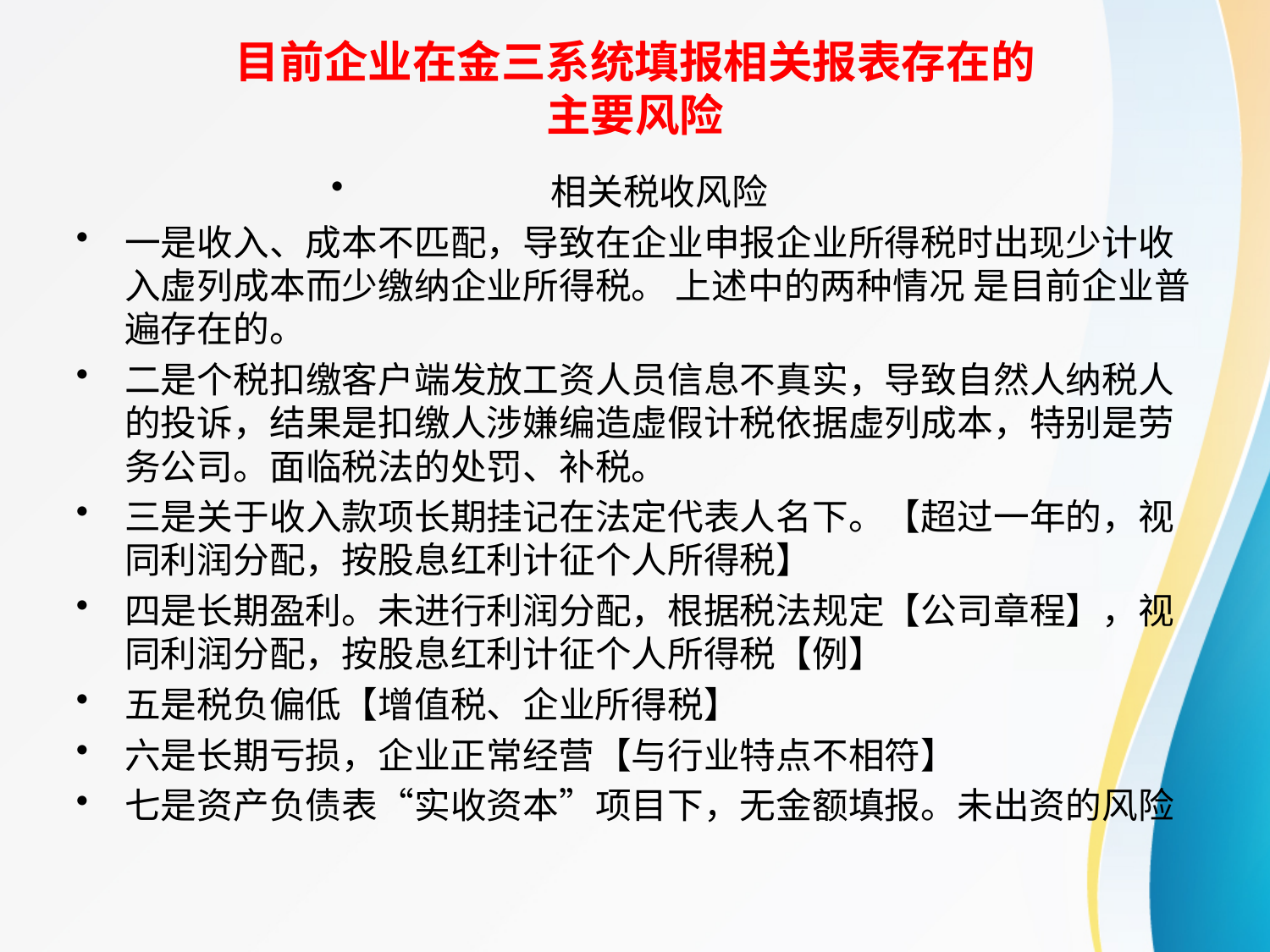

# 目前企业在金三系统填报相关报表存在的 主要风险
相关税收风险
一是收入、成本不匹配，导致在企业申报企业所得税时出现少计收入虚列成本而少缴纳企业所得税。 上述中的两种情况 是目前企业普遍存在的。
二是个税扣缴客户端发放工资人员信息不真实，导致自然人纳税人的投诉，结果是扣缴人涉嫌编造虚假计税依据虚列成本，特别是劳务公司。面临税法的处罚、补税。
三是关于收入款项长期挂记在法定代表人名下。【超过一年的，视同利润分配，按股息红利计征个人所得税】
四是长期盈利。未进行利润分配，根据税法规定【公司章程】，视同利润分配，按股息红利计征个人所得税【例】
五是税负偏低【增值税、企业所得税】
六是长期亏损，企业正常经营【与行业特点不相符】
七是资产负债表“实收资本”项目下，无金额填报。未出资的风险